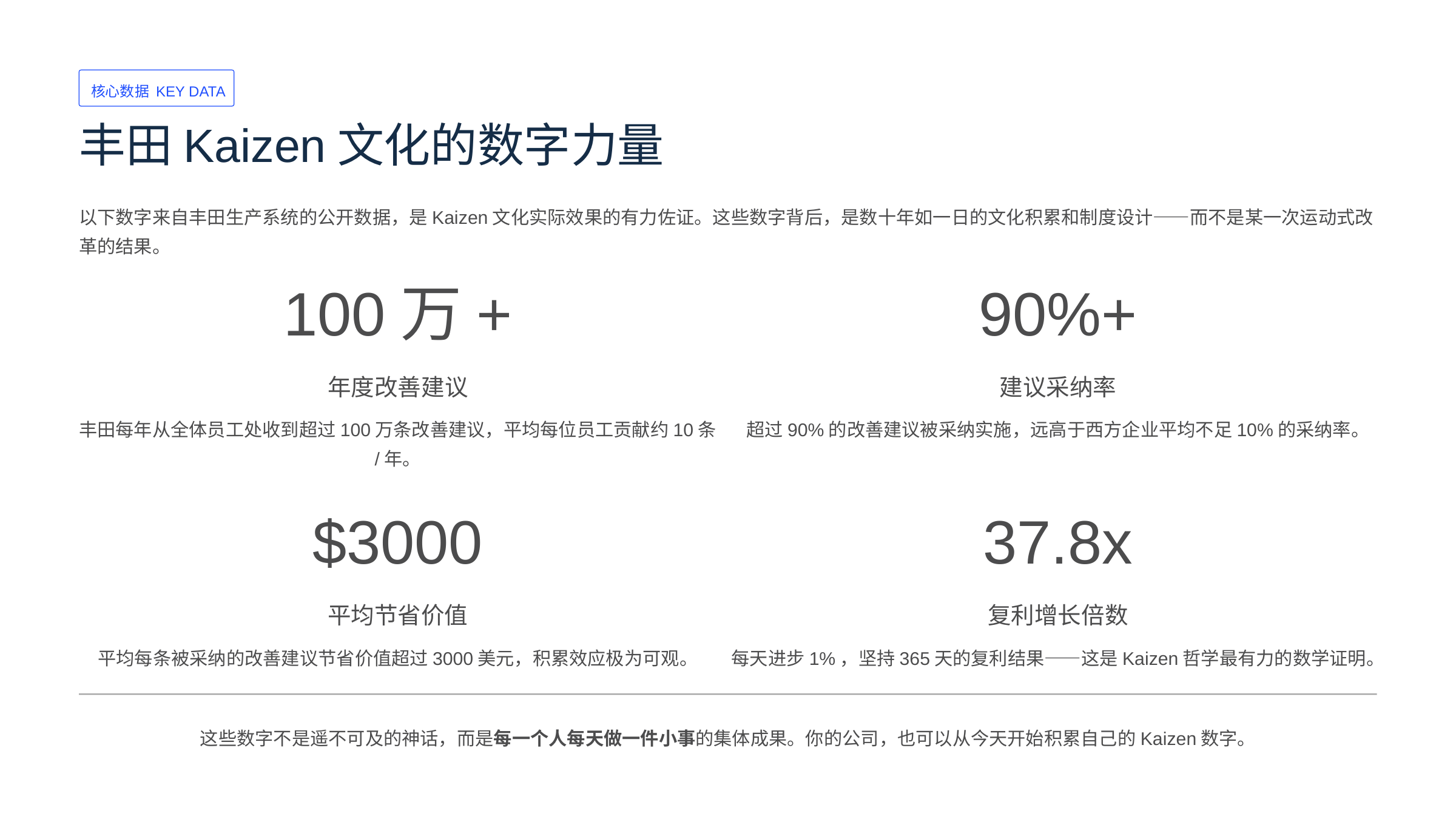

核心数据 KEY DATA
丰田Kaizen文化的数字力量
以下数字来自丰田生产系统的公开数据，是Kaizen文化实际效果的有力佐证。这些数字背后，是数十年如一日的文化积累和制度设计——而不是某一次运动式改革的结果。
100万+
90%+
年度改善建议
建议采纳率
丰田每年从全体员工处收到超过100万条改善建议，平均每位员工贡献约10条/年。
超过90%的改善建议被采纳实施，远高于西方企业平均不足10%的采纳率。
$3000
37.8x
平均节省价值
复利增长倍数
平均每条被采纳的改善建议节省价值超过3000美元，积累效应极为可观。
每天进步1%，坚持365天的复利结果——这是Kaizen哲学最有力的数学证明。

这些数字不是遥不可及的神话，而是每一个人每天做一件小事的集体成果。你的公司，也可以从今天开始积累自己的Kaizen数字。